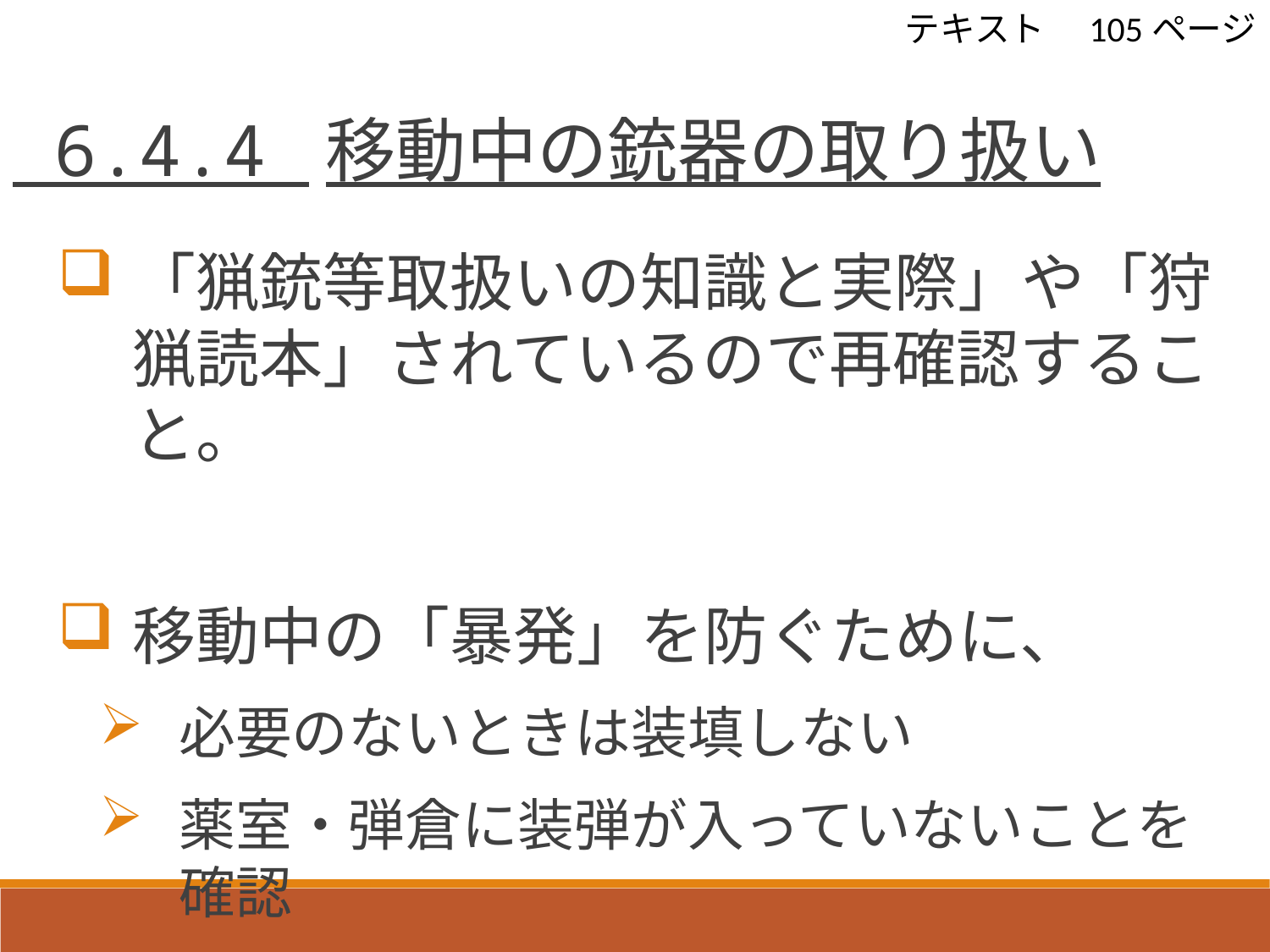

テキスト　105ページ
 6.4.4 移動中の銃器の取り扱い
「猟銃等取扱いの知識と実際」や「狩猟読本」されているので再確認すること。

移動中の「暴発」を防ぐために、
必要のないときは装填しない
薬室・弾倉に装弾が入っていないことを確認